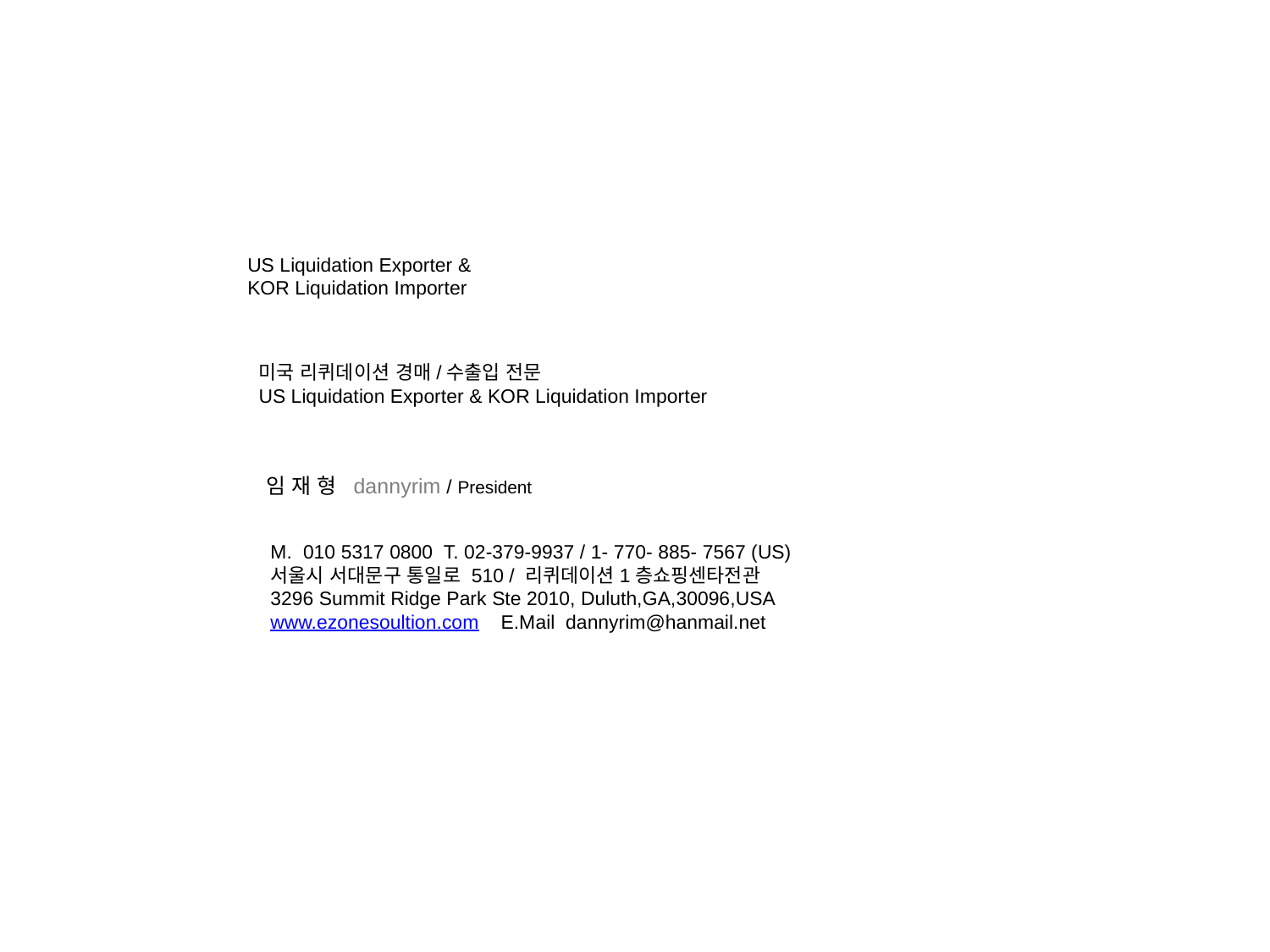

US Liquidation Exporter & KOR Liquidation Importer
미국 리퀴데이션 경매/수출입 전문
US Liquidation Exporter & KOR Liquidation Importer

임 재 형  dannyrim / President
M.  010 5317 0800  T. 02-379-9937 / 1- 770- 885- 7567 (US)
서울시 서대문구 통일로 510 / 리퀴데이션1층쇼핑센타전관
3296 Summit Ridge Park Ste 2010, Duluth,GA,30096,USA
www.ezonesoultion.com    E.Mail  dannyrim@hanmail.net